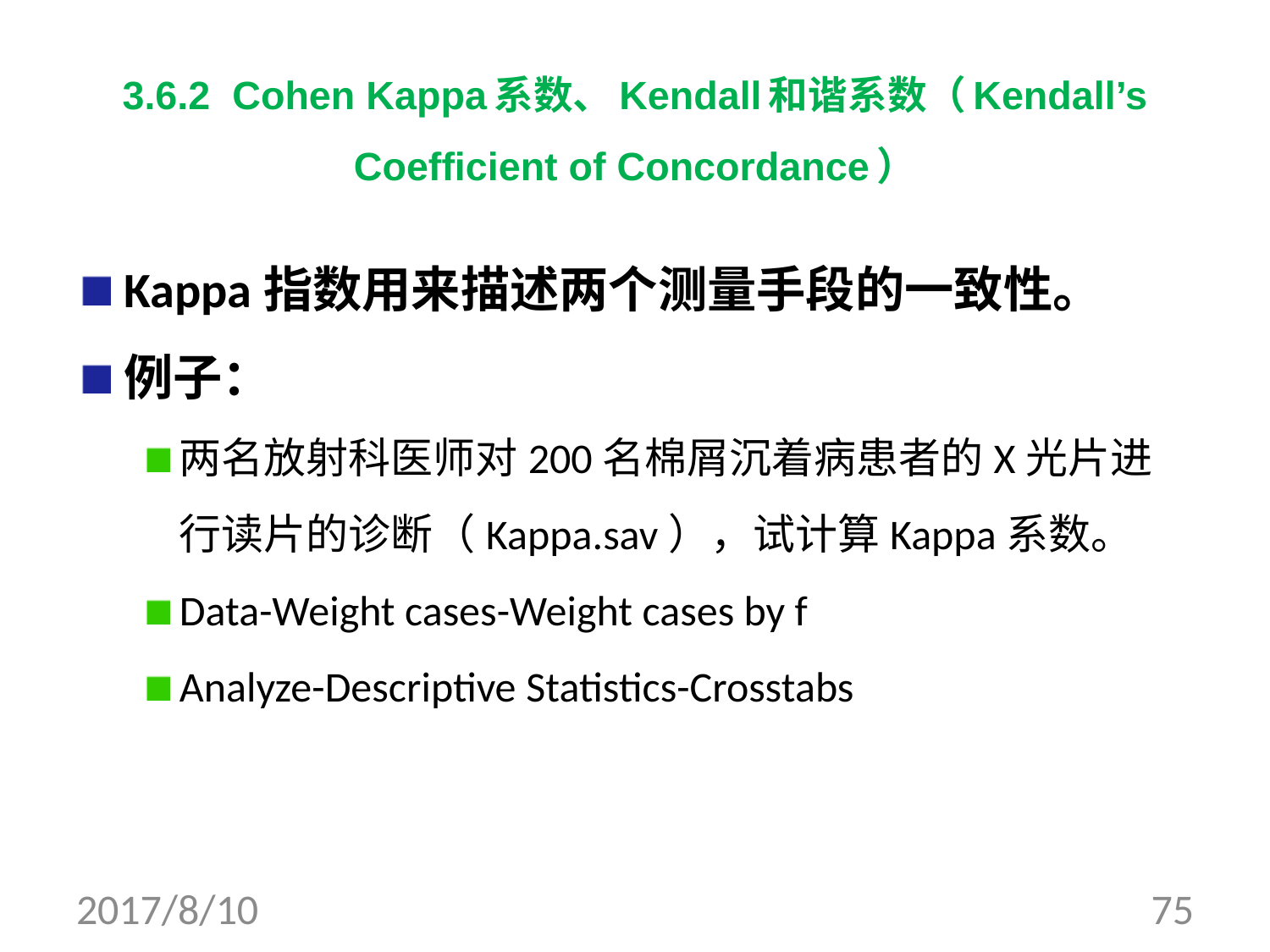

# 3.6.2  Cohen Kappa系数、Kendall和谐系数（Kendall’s Coefficient of Concordance）
Kappa指数用来描述两个测量手段的一致性。
例子：
两名放射科医师对200名棉屑沉着病患者的X光片进行读片的诊断（Kappa.sav），试计算Kappa系数。
Data-Weight cases-Weight cases by f
Analyze-Descriptive Statistics-Crosstabs

2017/8/10
75